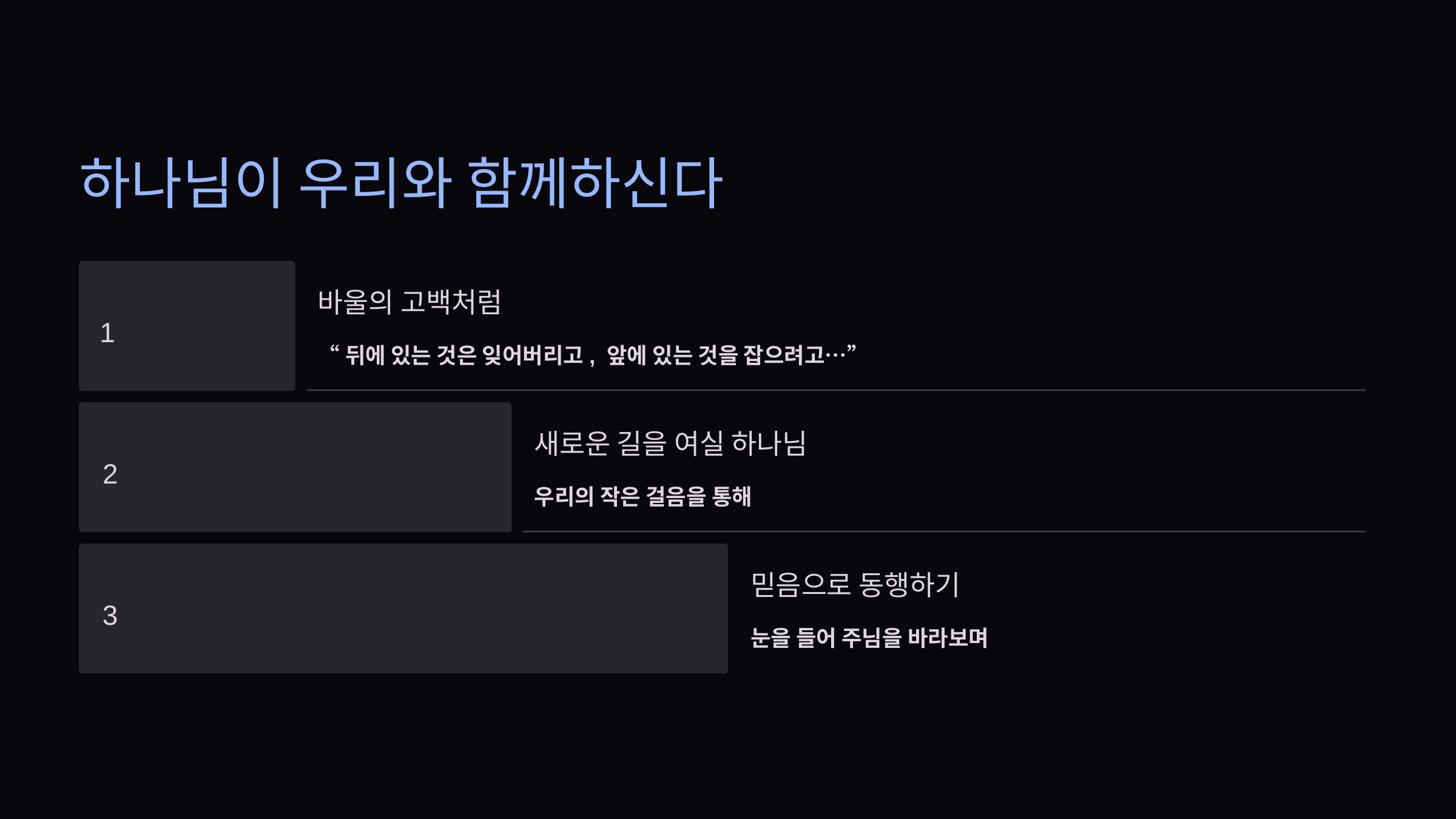

하나님이 우리와 함께하신다

바울의 고백처럼
1
“뒤에 있는 것은 잊어버리고, 앞에 있는 것을 잡으려고…”

새로운 길을 여실 하나님
2
우리의 작은 걸음을 통해

믿음으로 동행하기
3
눈을 들어 주님을 바라보며